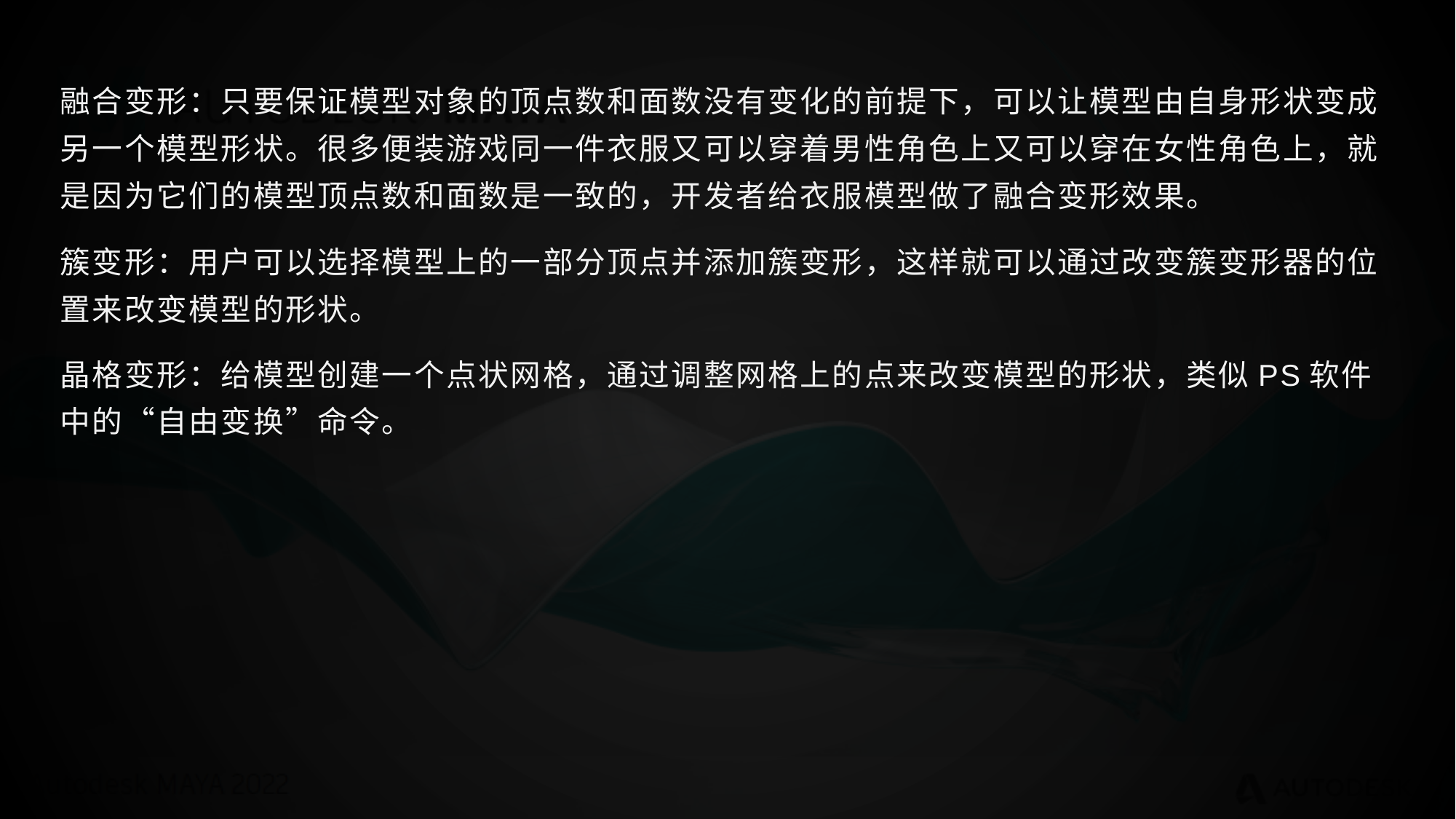

融合变形：只要保证模型对象的顶点数和面数没有变化的前提下，可以让模型由自身形状变成另一个模型形状。很多便装游戏同一件衣服又可以穿着男性角色上又可以穿在女性角色上，就是因为它们的模型顶点数和面数是一致的，开发者给衣服模型做了融合变形效果。
簇变形：用户可以选择模型上的一部分顶点并添加簇变形，这样就可以通过改变簇变形器的位置来改变模型的形状。
晶格变形：给模型创建一个点状网格，通过调整网格上的点来改变模型的形状，类似PS软件中的“自由变换”命令。